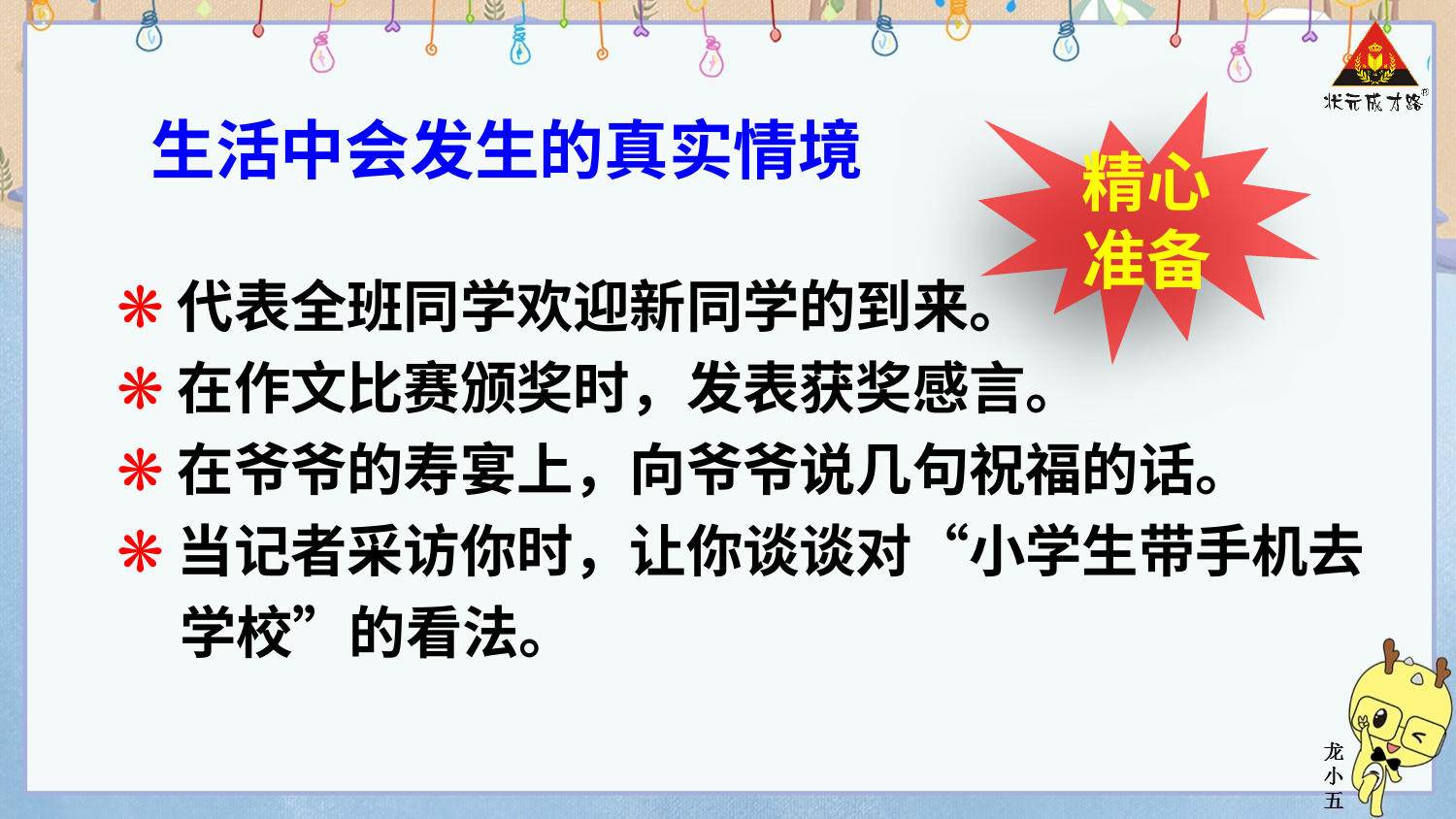

精心准备
生活中会发生的真实情境
❋代表全班同学欢迎新同学的到来。
❋在作文比赛颁奖时，发表获奖感言。
❋在爷爷的寿宴上，向爷爷说几句祝福的话。
❋当记者采访你时，让你谈谈对“小学生带手机去学校”的看法。